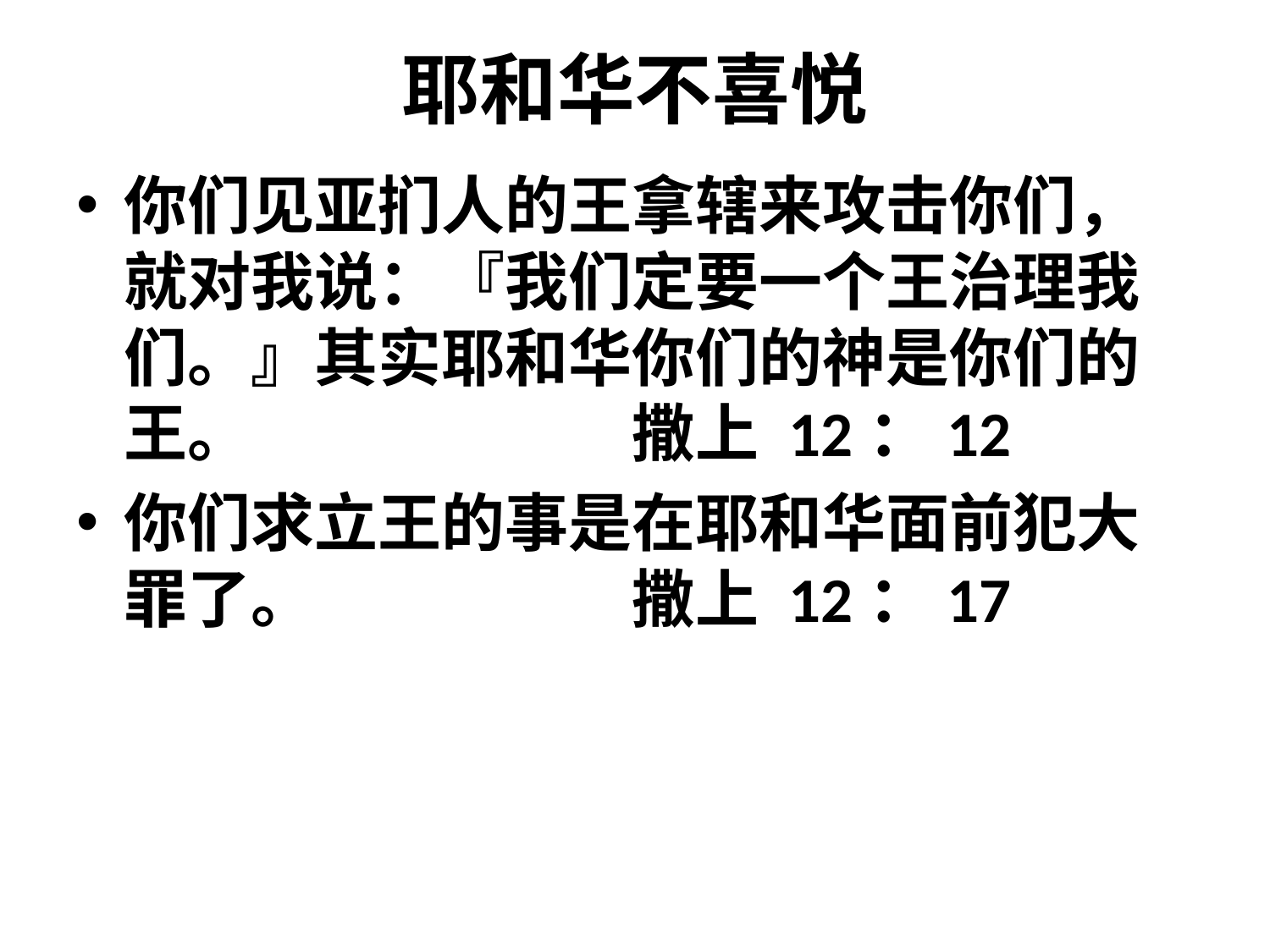

# 耶和华不喜悦
你们见亚扪人的王拿辖来攻击你们，就对我说：『我们定要一个王治理我们。』其实耶和华你们的神是你们的王。			撒上 12：12
你们求立王的事是在耶和华面前犯大罪了。			撒上 12：17